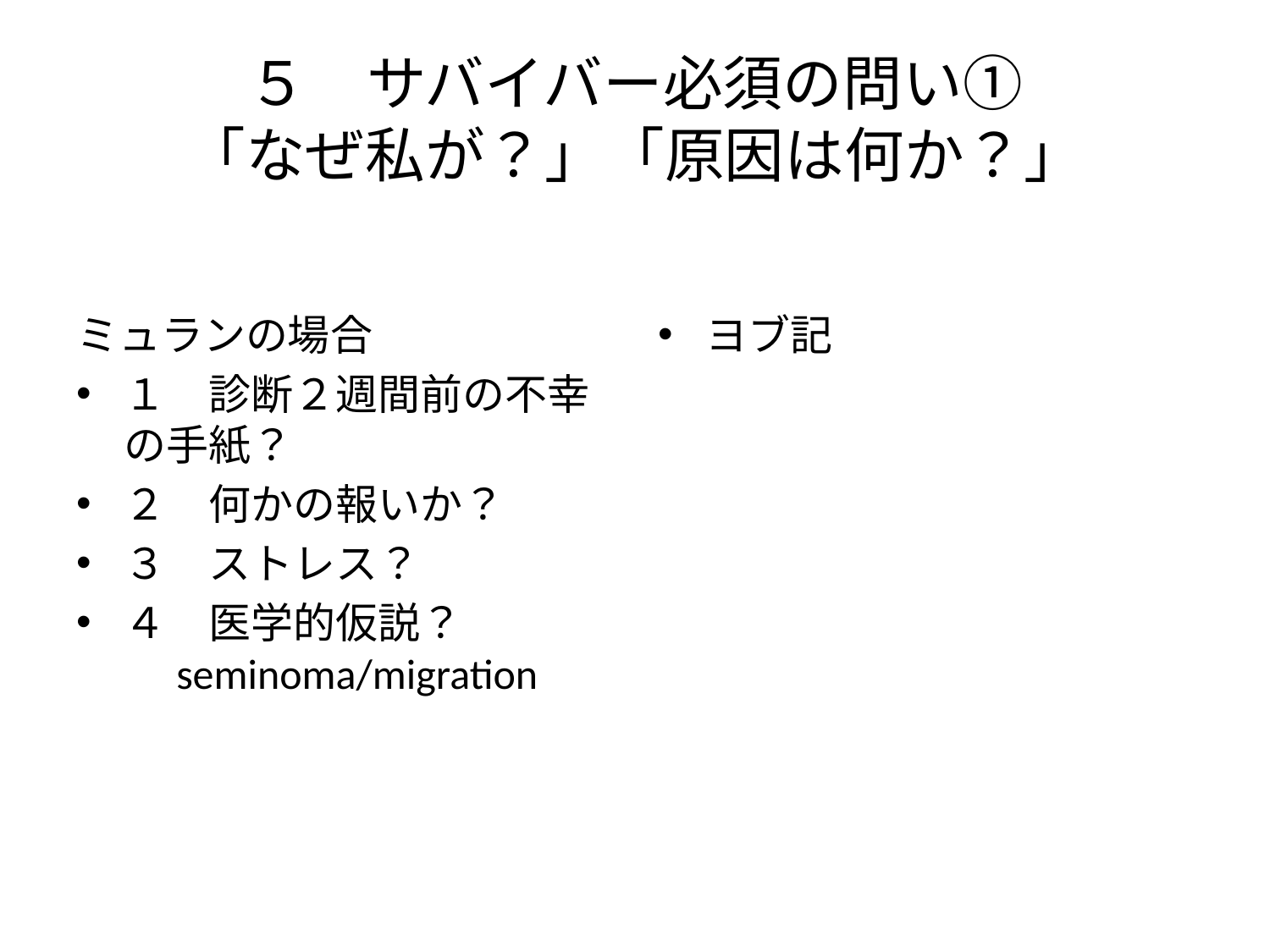

# ５　サバイバー必須の問い① 「なぜ私が？」「原因は何か？」
ミュランの場合
１　診断２週間前の不幸の手紙？
２　何かの報いか？
３　ストレス？
４　医学的仮説？　　　　seminoma/migration

ヨブ記